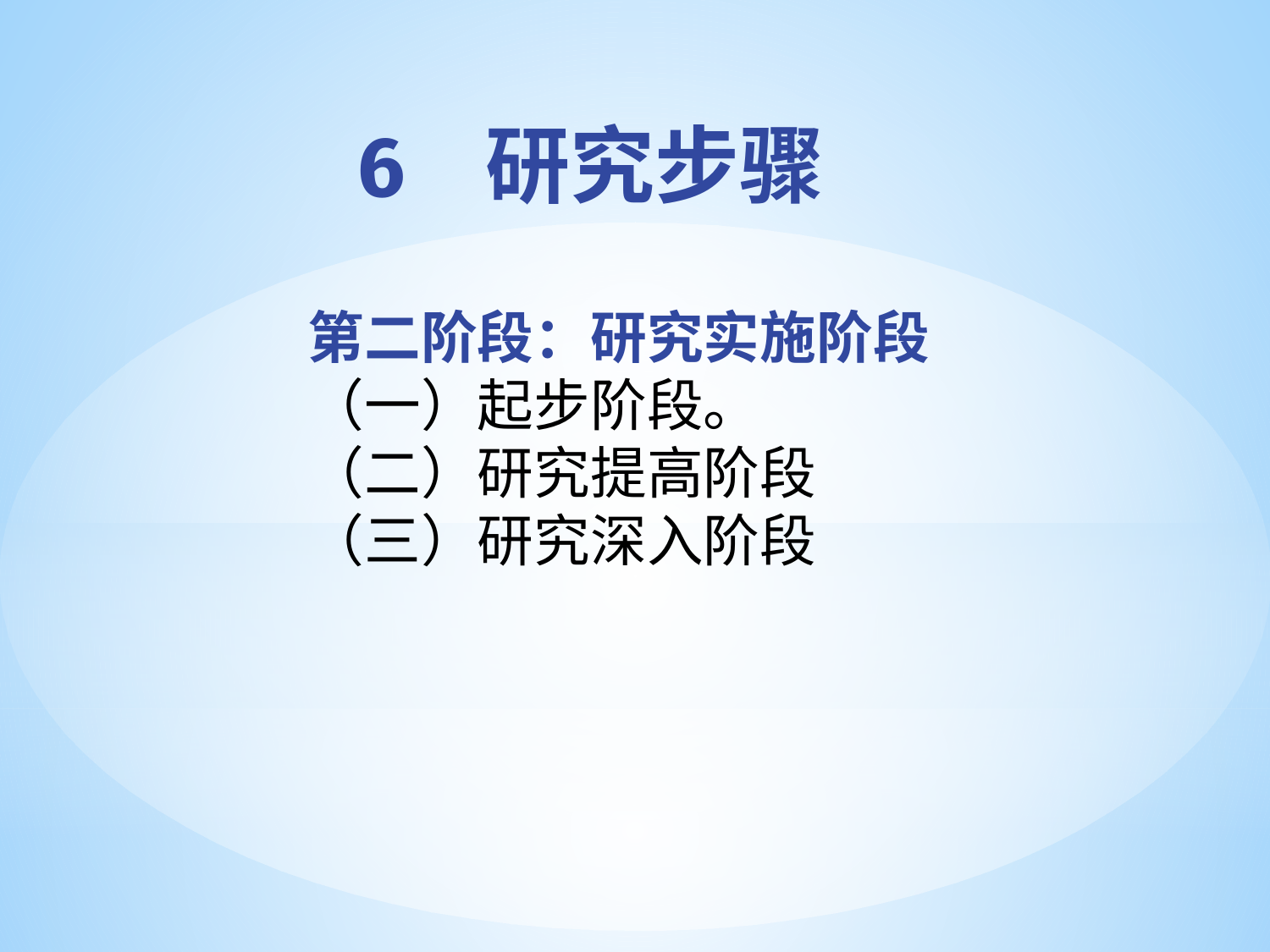

6   研究步骤
第二阶段：研究实施阶段
（一）起步阶段。
（二）研究提高阶段
（三）研究深入阶段